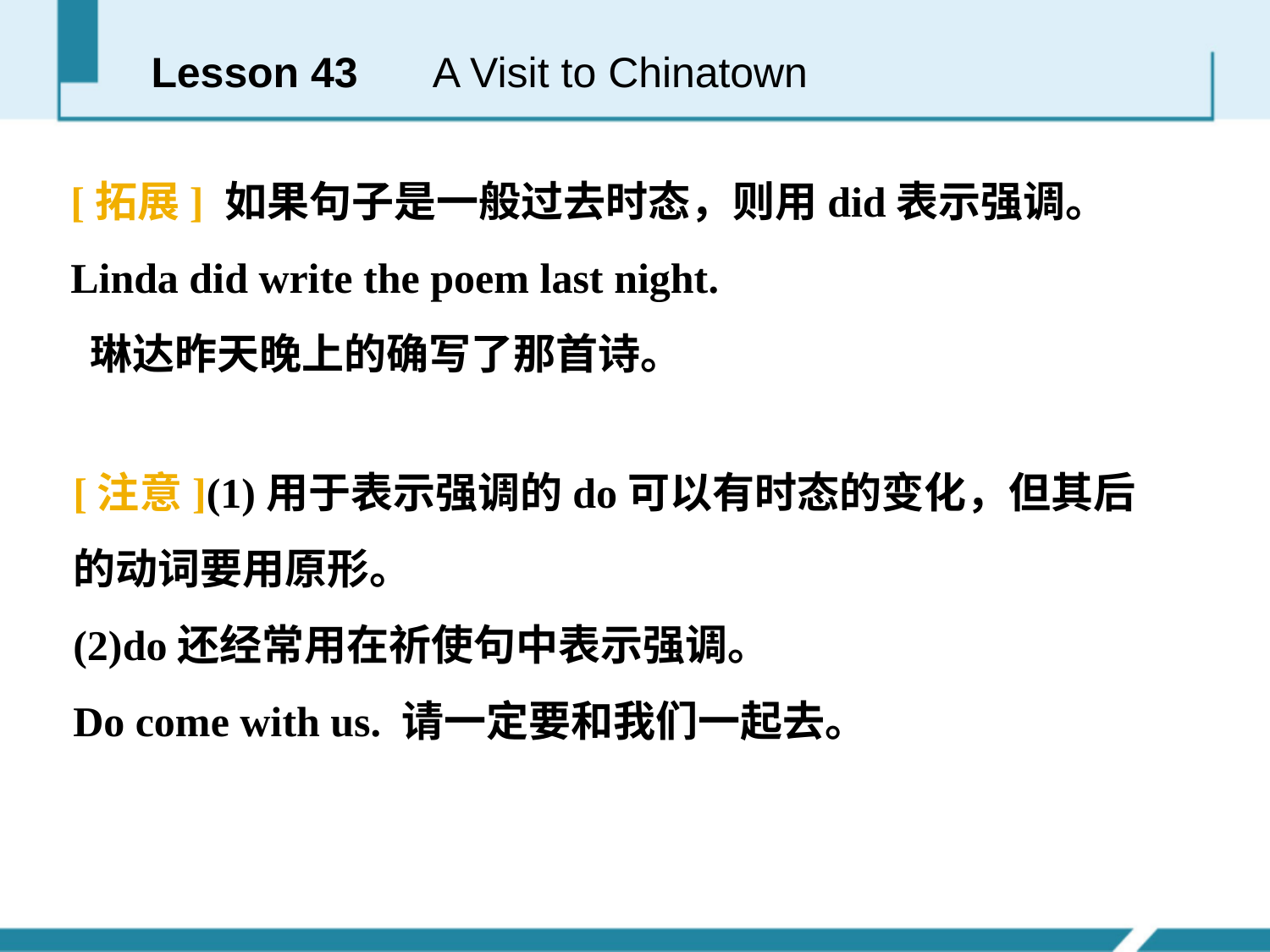

Lesson 43 　A Visit to Chinatown
[拓展] 如果句子是一般过去时态，则用did表示强调。
Linda did write the poem last night.
 琳达昨天晚上的确写了那首诗。
[注意](1)用于表示强调的do可以有时态的变化，但其后的动词要用原形。
(2)do还经常用在祈使句中表示强调。
Do come with us. 请一定要和我们一起去。